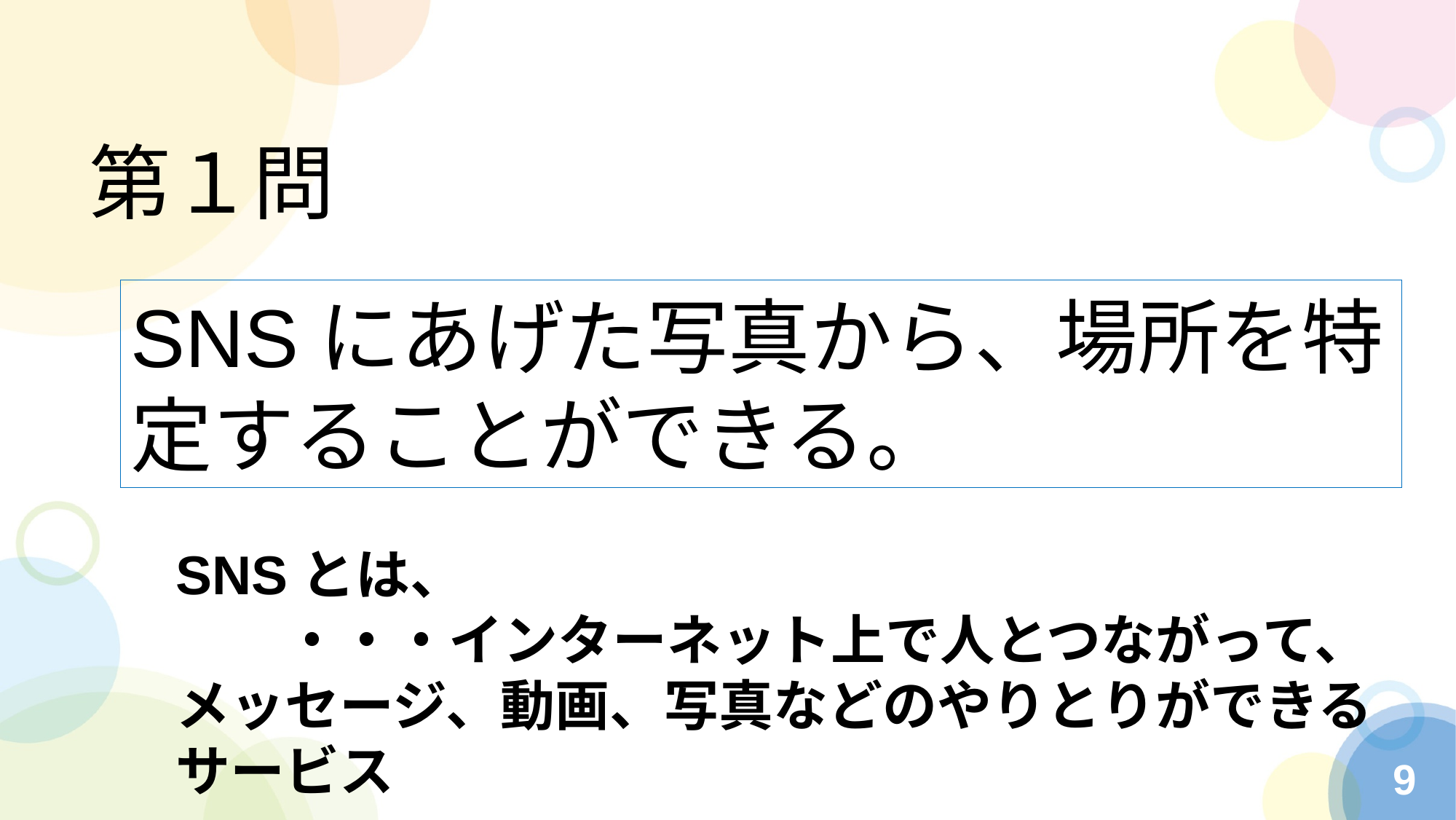

第１問
SNSにあげた写真から、場所を特定することができる。
SNSとは、
　　・・・インターネット上で人とつながって、メッセージ、動画、写真などのやりとりができるサービス

9